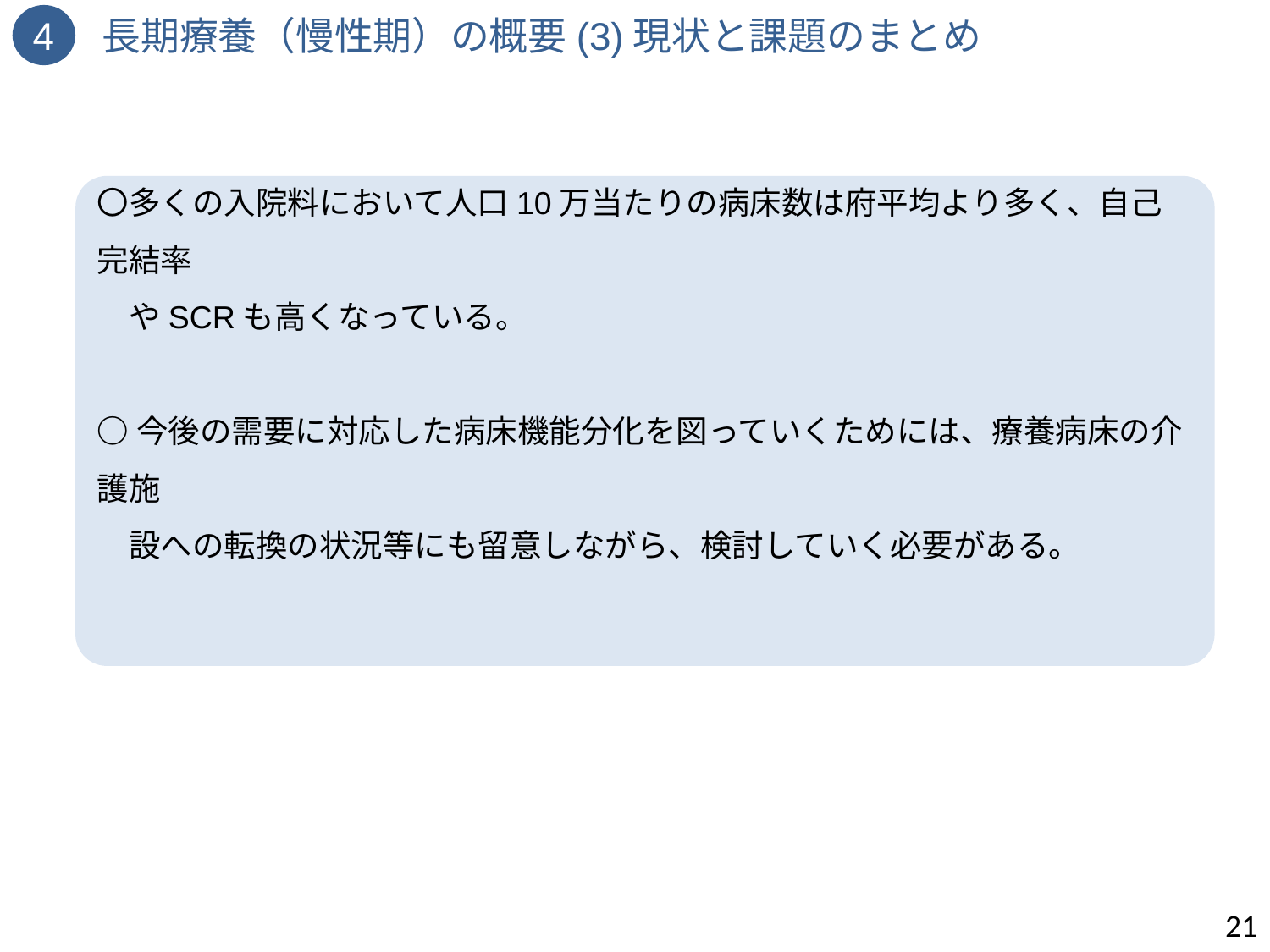

4　長期療養（慢性期）の概要(3)現状と課題のまとめ

〇多くの入院料において人口10万当たりの病床数は府平均より多く、自己完結率
　やSCRも高くなっている。

○今後の需要に対応した病床機能分化を図っていくためには、療養病床の介護施
　設への転換の状況等にも留意しながら、検討していく必要がある。

21